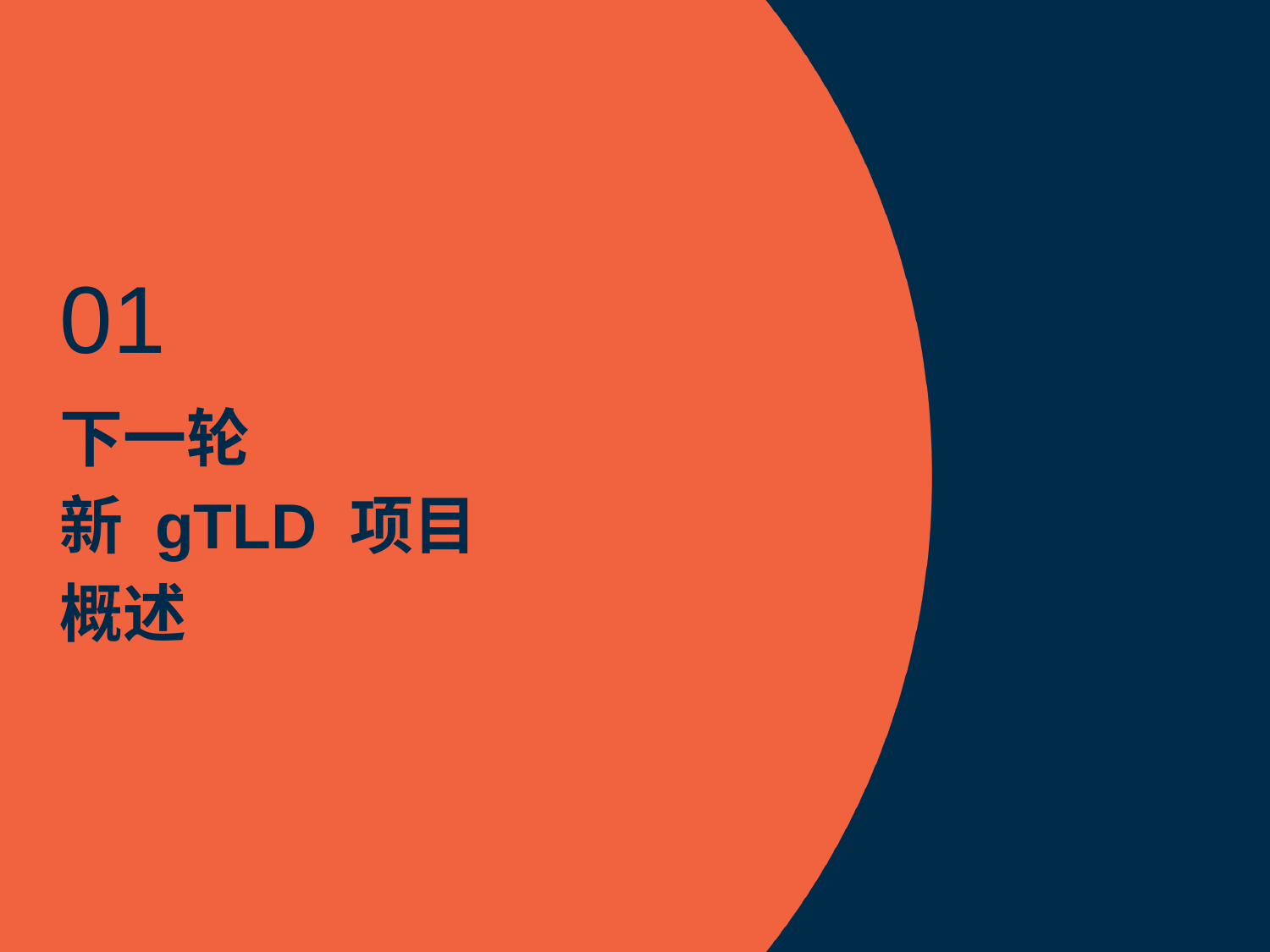

01
# 下一轮 新 gTLD 项目 概述